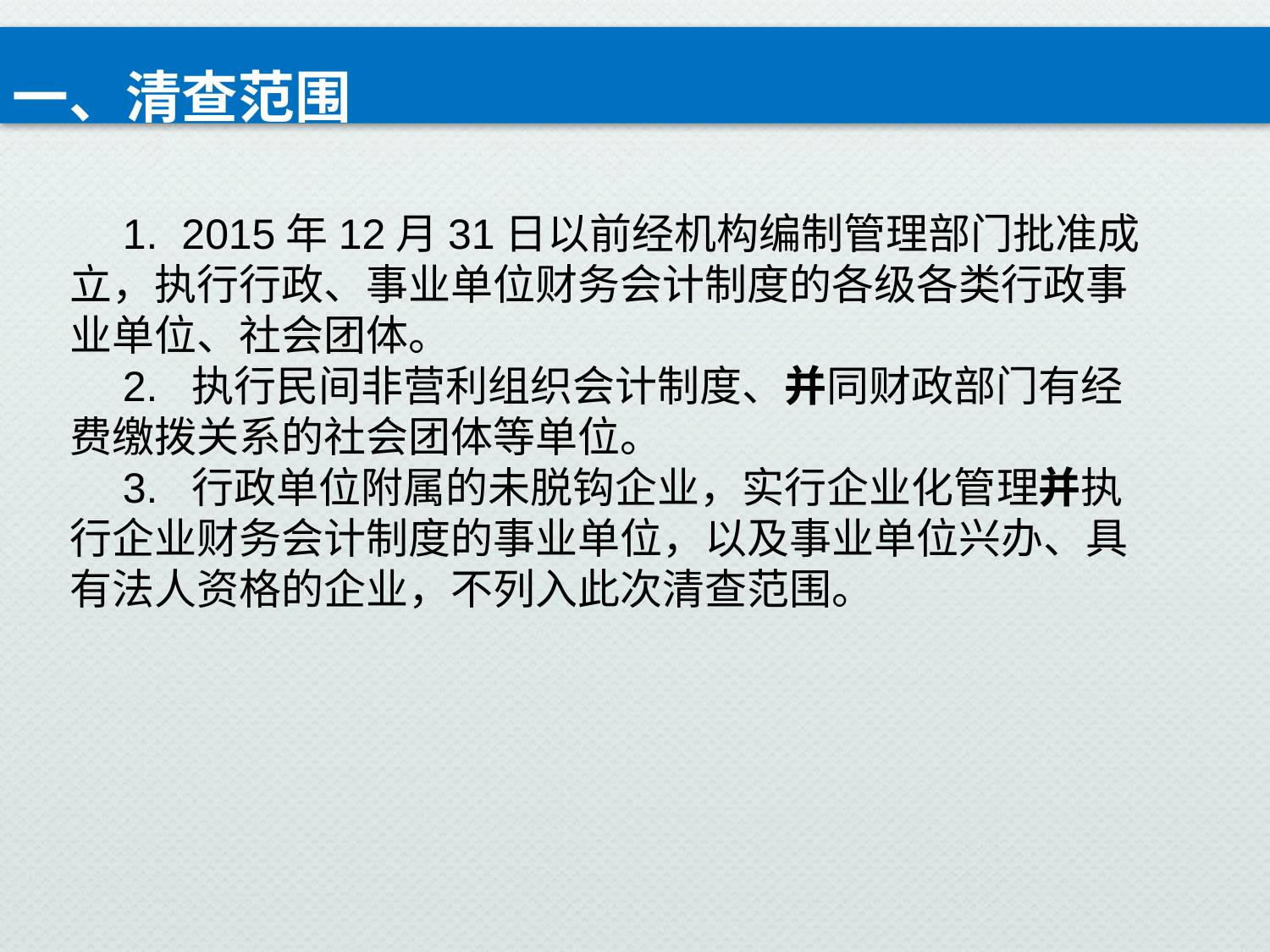

一、清查范围
1.  2015年12月31日以前经机构编制管理部门批准成立，执行行政、事业单位财务会计制度的各级各类行政事业单位、社会团体。
2.  执行民间非营利组织会计制度、并同财政部门有经费缴拨关系的社会团体等单位。
3.  行政单位附属的未脱钩企业，实行企业化管理并执行企业财务会计制度的事业单位，以及事业单位兴办、具有法人资格的企业，不列入此次清查范围。